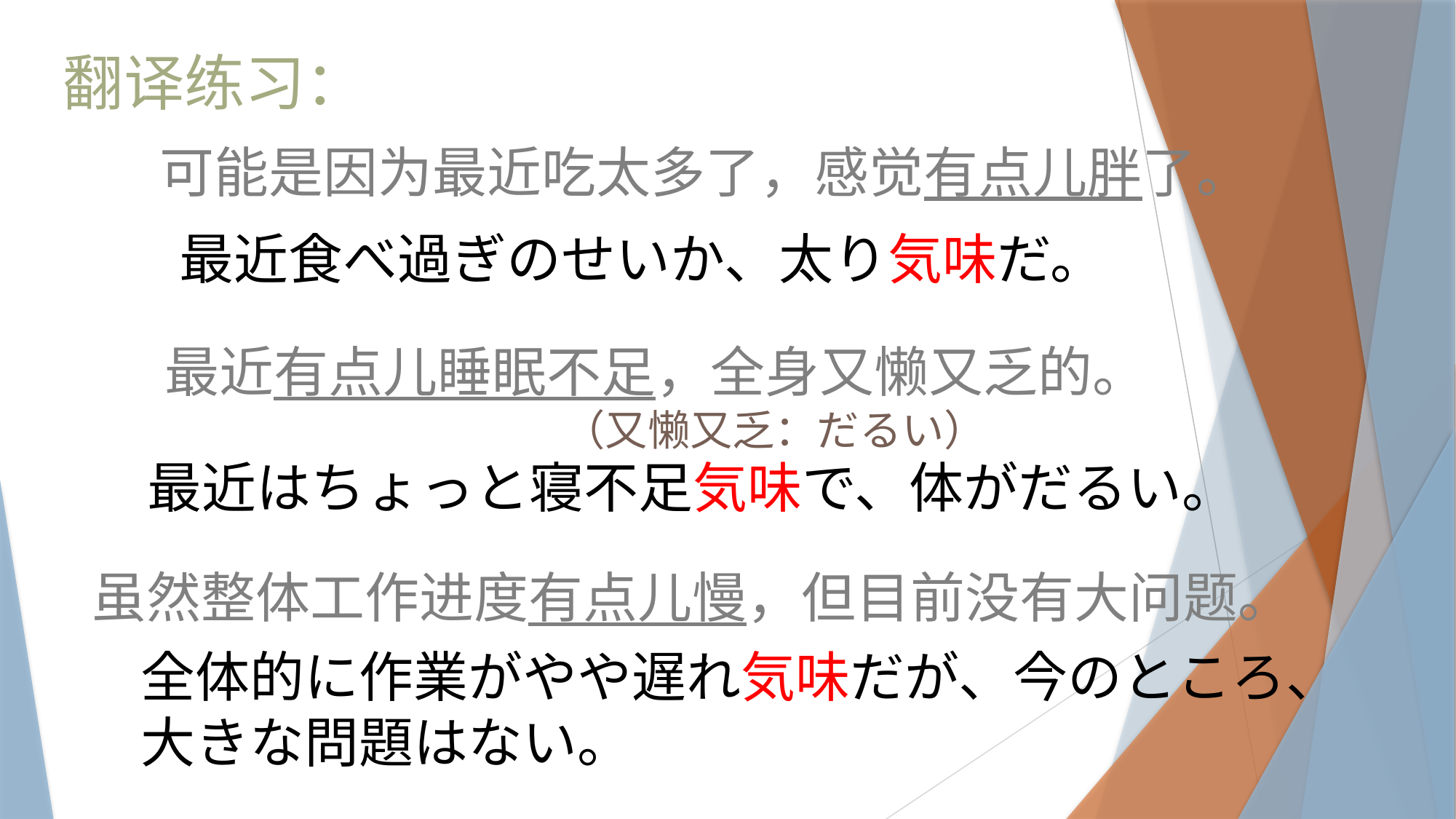

翻译练习：
可能是因为最近吃太多了，感觉有点儿胖了。
最近食べ過ぎのせいか、太り気味だ。
最近有点儿睡眠不足，全身又懒又乏的。
                                         （又懒又乏：だるい）
最近はちょっと寝不足気味で、体がだるい。
虽然整体工作进度有点儿慢，但目前没有大问题。
全体的に作業がやや遅れ気味だが、今のところ、
大きな問題はない。